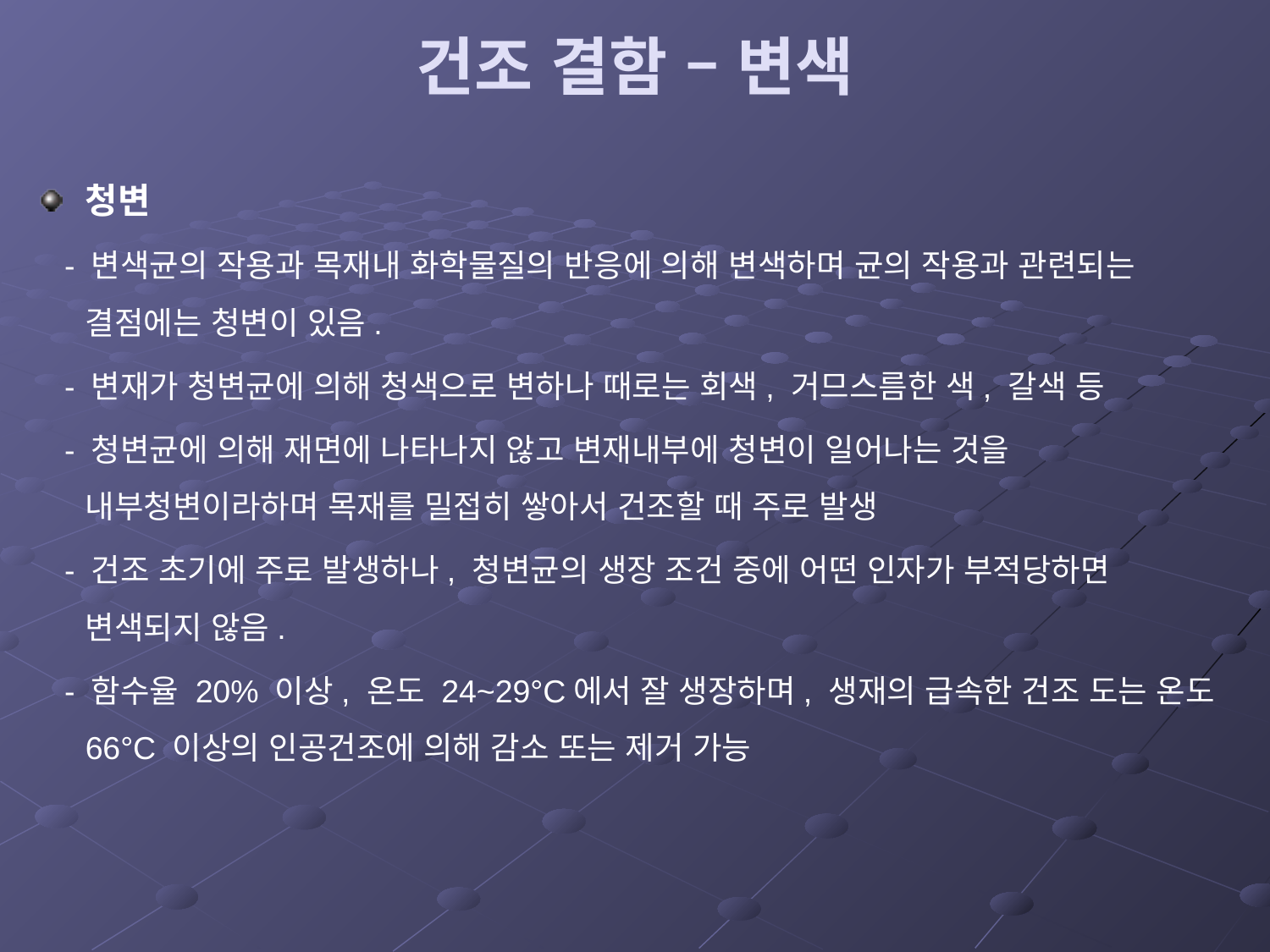

# 건조 결함 – 변색
청변
   - 변색균의 작용과 목재내 화학물질의 반응에 의해 변색하며 균의 작용과 관련되는 결점에는 청변이 있음.
   - 변재가 청변균에 의해 청색으로 변하나 때로는 회색, 거므스름한 색, 갈색 등
   - 청변균에 의해 재면에 나타나지 않고 변재내부에 청변이 일어나는 것을 내부청변이라하며 목재를 밀접히 쌓아서 건조할 때 주로 발생
   - 건조 초기에 주로 발생하나, 청변균의 생장 조건 중에 어떤 인자가 부적당하면 변색되지 않음.
   - 함수율 20% 이상, 온도 24~29°C에서 잘 생장하며, 생재의 급속한 건조 도는 온도 66°C 이상의 인공건조에 의해 감소 또는 제거 가능